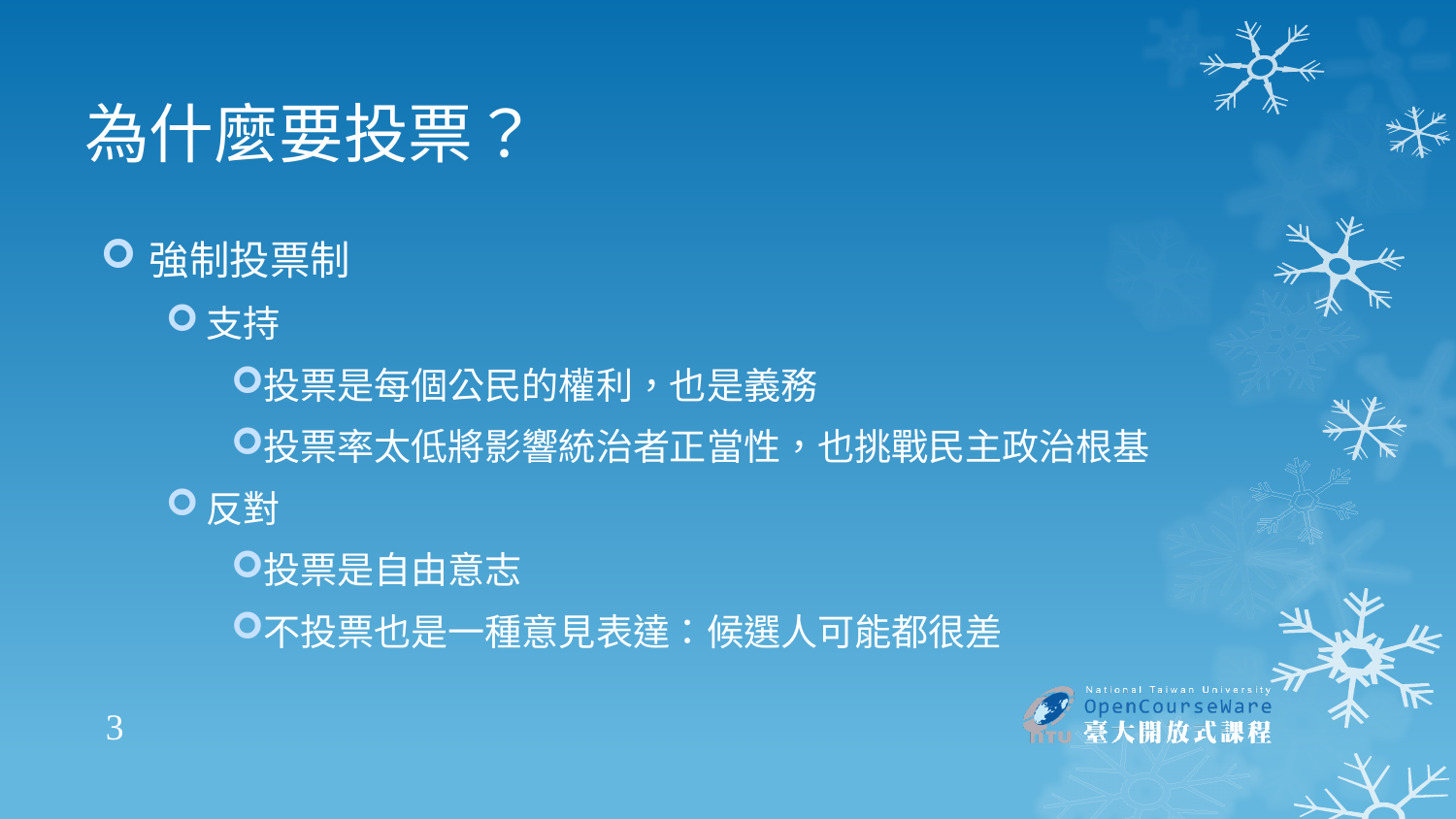

# 為什麼要投票？
強制投票制
支持
投票是每個公民的權利，也是義務
投票率太低將影響統治者正當性，也挑戰民主政治根基
反對
投票是自由意志
不投票也是一種意見表達：候選人可能都很差
3